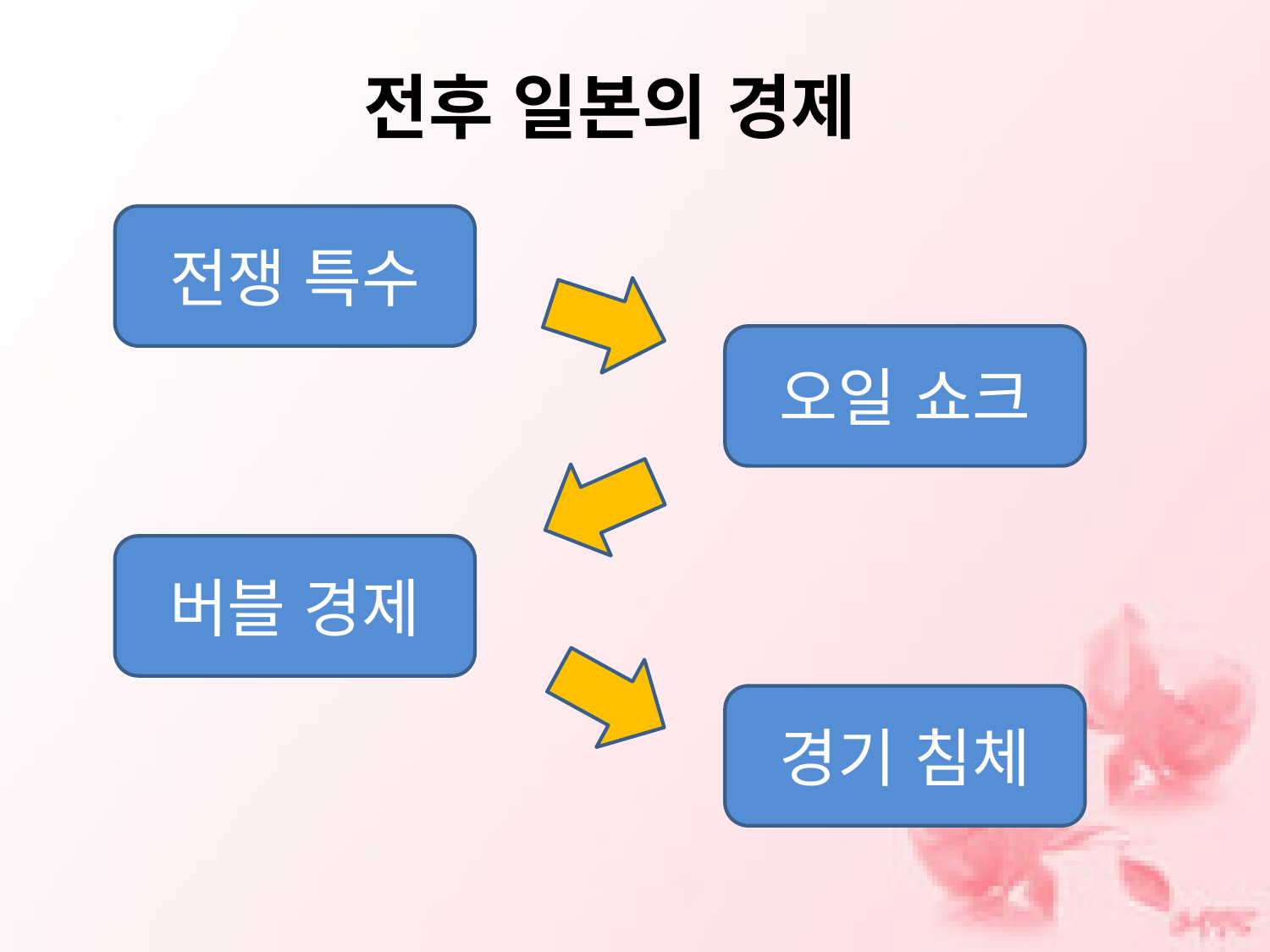

전후 일본의 경제
전쟁 특수

오일 쇼크

버블 경제

경기 침체